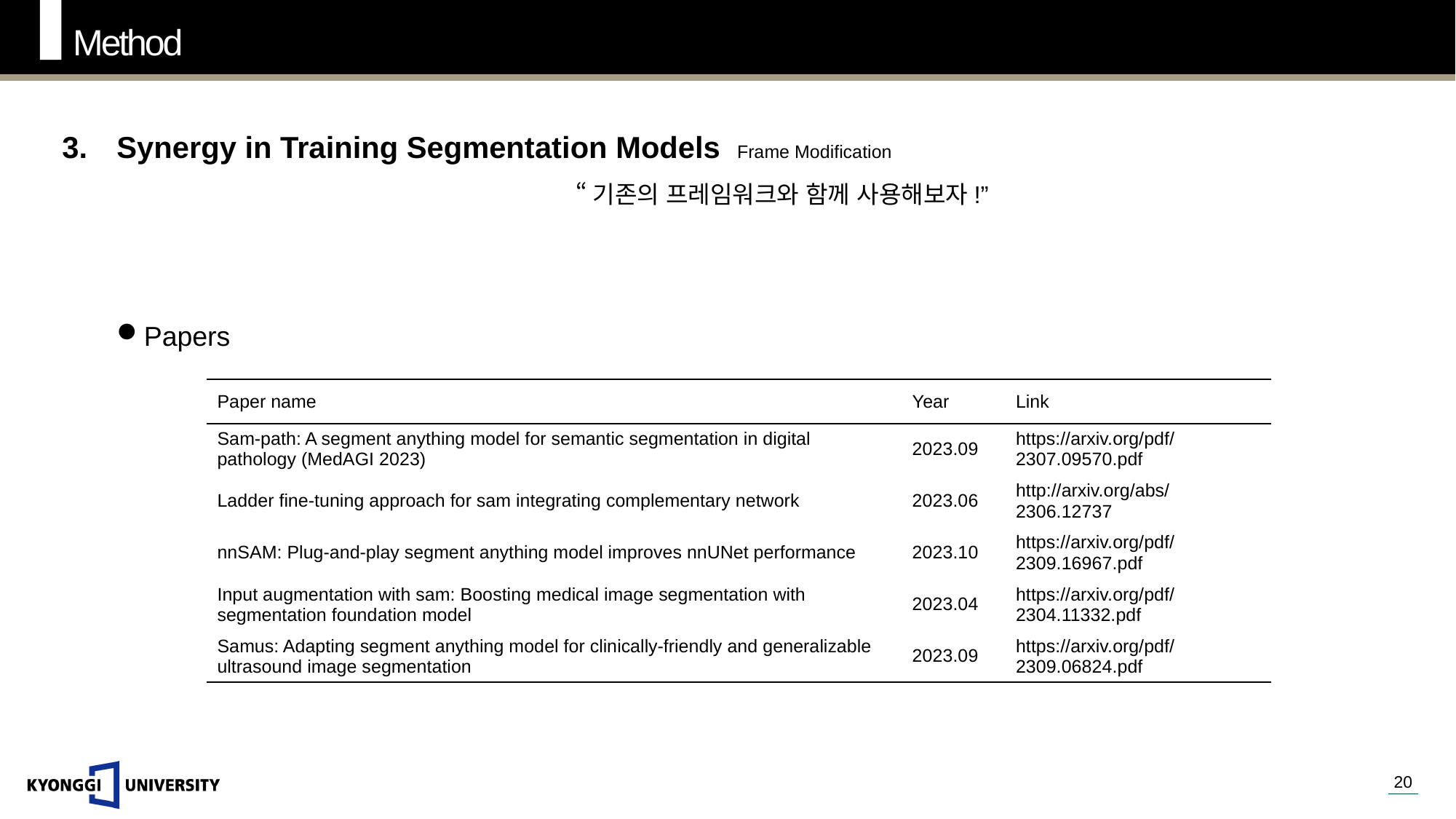

Method
Synergy in Training Segmentation Models  Frame Modification
“기존의 프레임워크와 함께 사용해보자!”

Papers

| Paper name | Year | Link |
| --- | --- | --- |
| Sam-path: A segment anything model for semantic segmentation in digital pathology (MedAGI 2023) | 2023.09 | https://arxiv.org/pdf/2307.09570.pdf |
| Ladder fine-tuning approach for sam integrating complementary network | 2023.06 | http://arxiv.org/abs/2306.12737 |
| nnSAM: Plug-and-play segment anything model improves nnUNet performance | 2023.10 | https://arxiv.org/pdf/2309.16967.pdf |
| Input augmentation with sam: Boosting medical image segmentation with segmentation foundation model | 2023.04 | https://arxiv.org/pdf/2304.11332.pdf |
| Samus: Adapting segment anything model for clinically-friendly and generalizable ultrasound image segmentation | 2023.09 | https://arxiv.org/pdf/2309.06824.pdf |